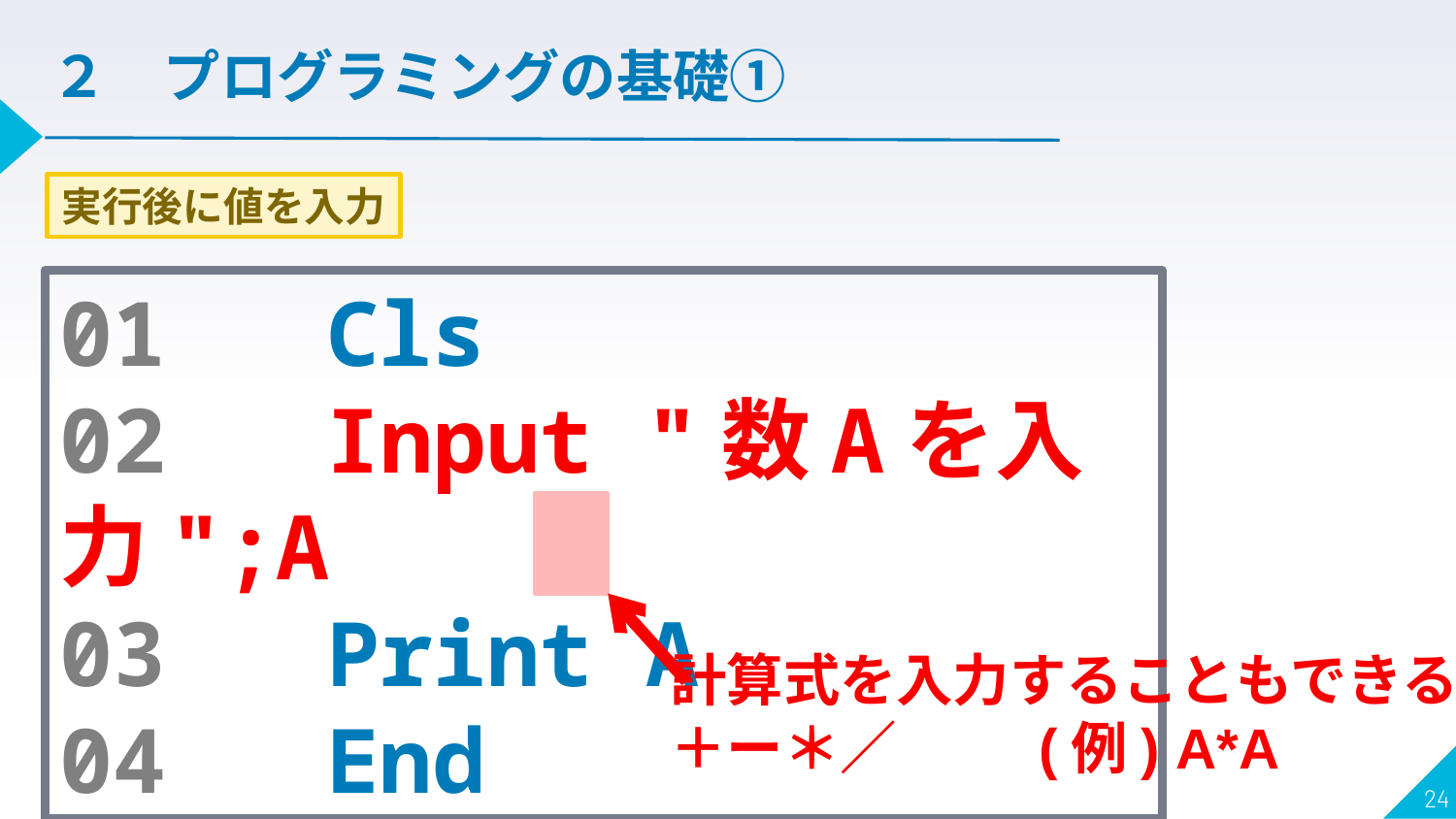

２　プログラミングの基礎①
実行後に値を入力
01   Cls
02   Input "数Aを入力";A
03   Print A
04   End

計算式を入力することもできる
＋ー＊／          (例) A*A
24